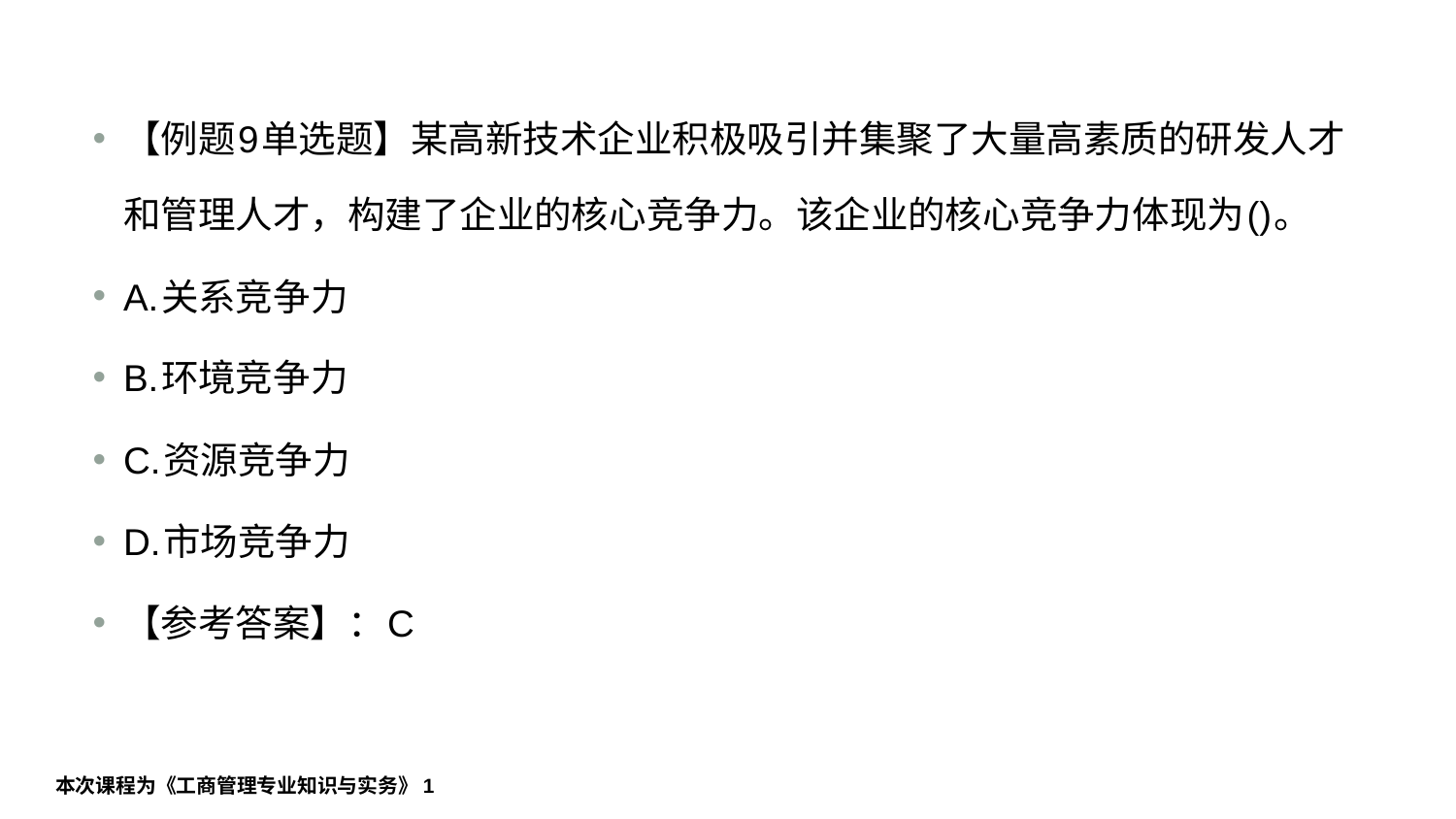

#
【例题9单选题】某高新技术企业积极吸引并集聚了大量高素质的研发人才和管理人才，构建了企业的核心竞争力。该企业的核心竞争力体现为()。
A.关系竞争力
B.环境竞争力
C.资源竞争力
D.市场竞争力
【参考答案】：C